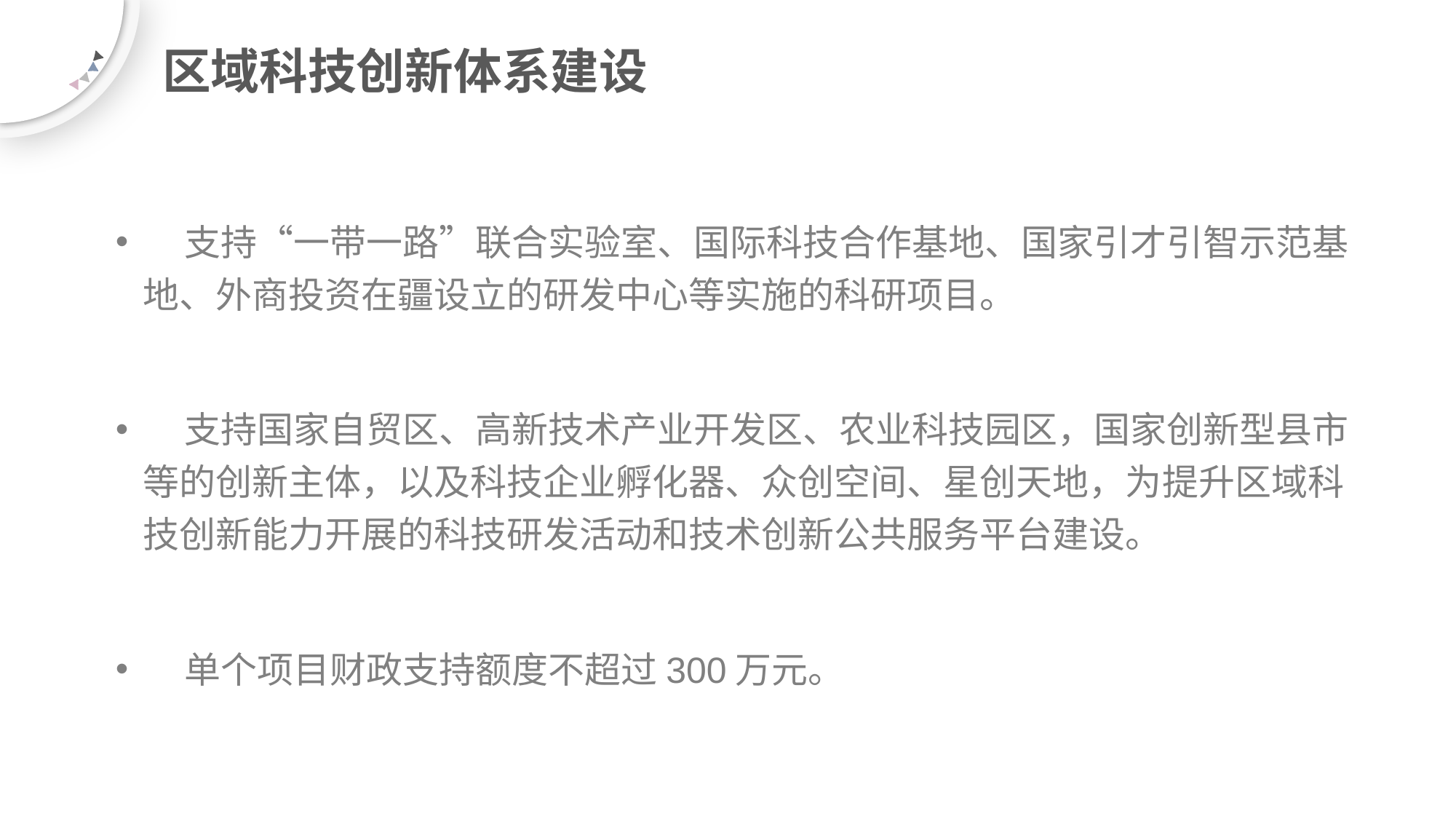

# 区域科技创新体系建设
    支持“一带一路”联合实验室、国际科技合作基地、国家引才引智示范基地、外商投资在疆设立的研发中心等实施的科研项目。

    支持国家自贸区、高新技术产业开发区、农业科技园区，国家创新型县市等的创新主体，以及科技企业孵化器、众创空间、星创天地，为提升区域科技创新能力开展的科技研发活动和技术创新公共服务平台建设。

    单个项目财政支持额度不超过300万元。